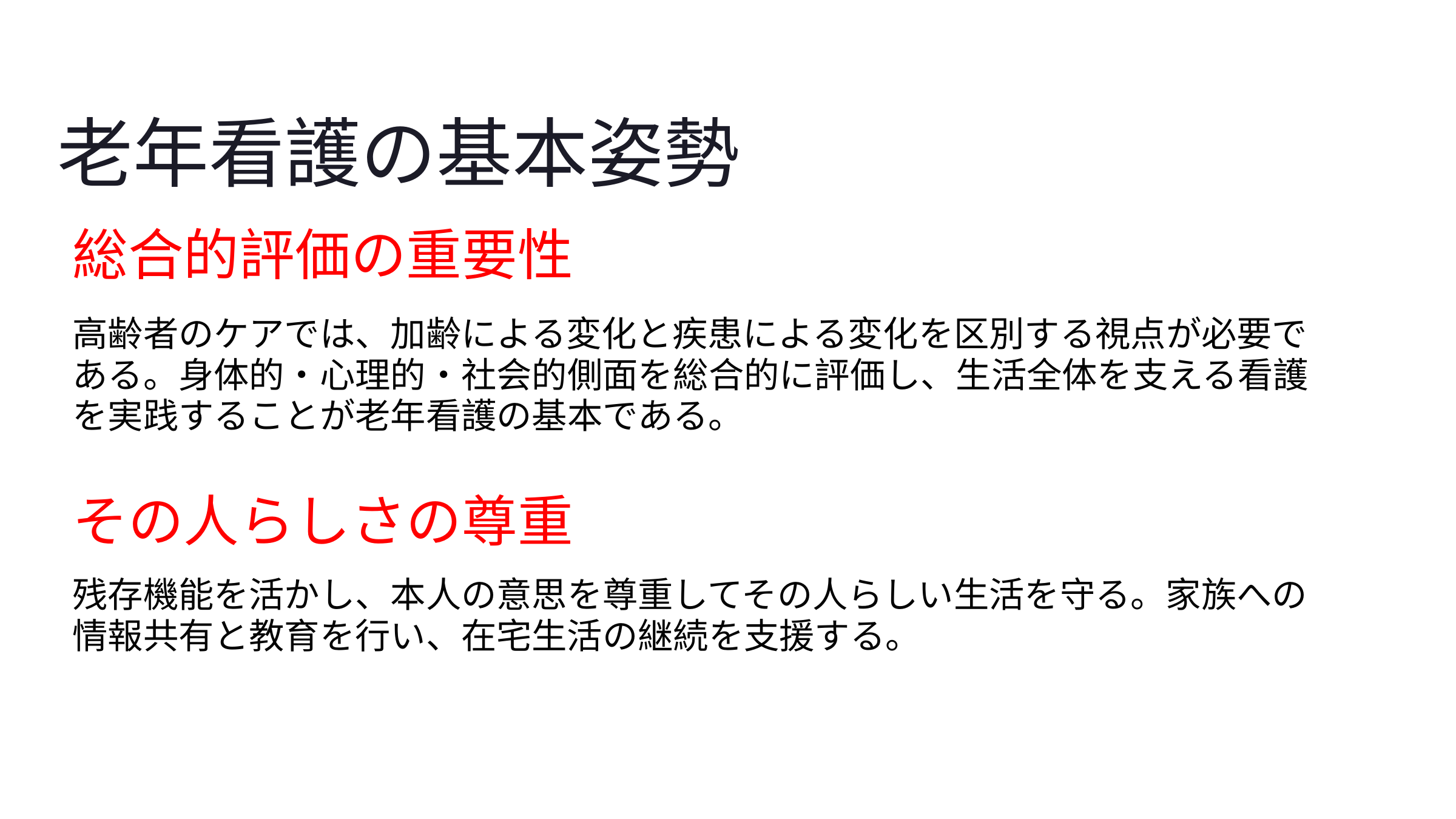

老年看護の基本姿勢
総合的評価の重要性
高齢者のケアでは、加齢による変化と疾患による変化を区別する視点が必要である。身体的・心理的・社会的側面を総合的に評価し、生活全体を支える看護を実践することが老年看護の基本である。
その人らしさの尊重
残存機能を活かし、本人の意思を尊重してその人らしい生活を守る。家族への情報共有と教育を行い、在宅生活の継続を支援する。